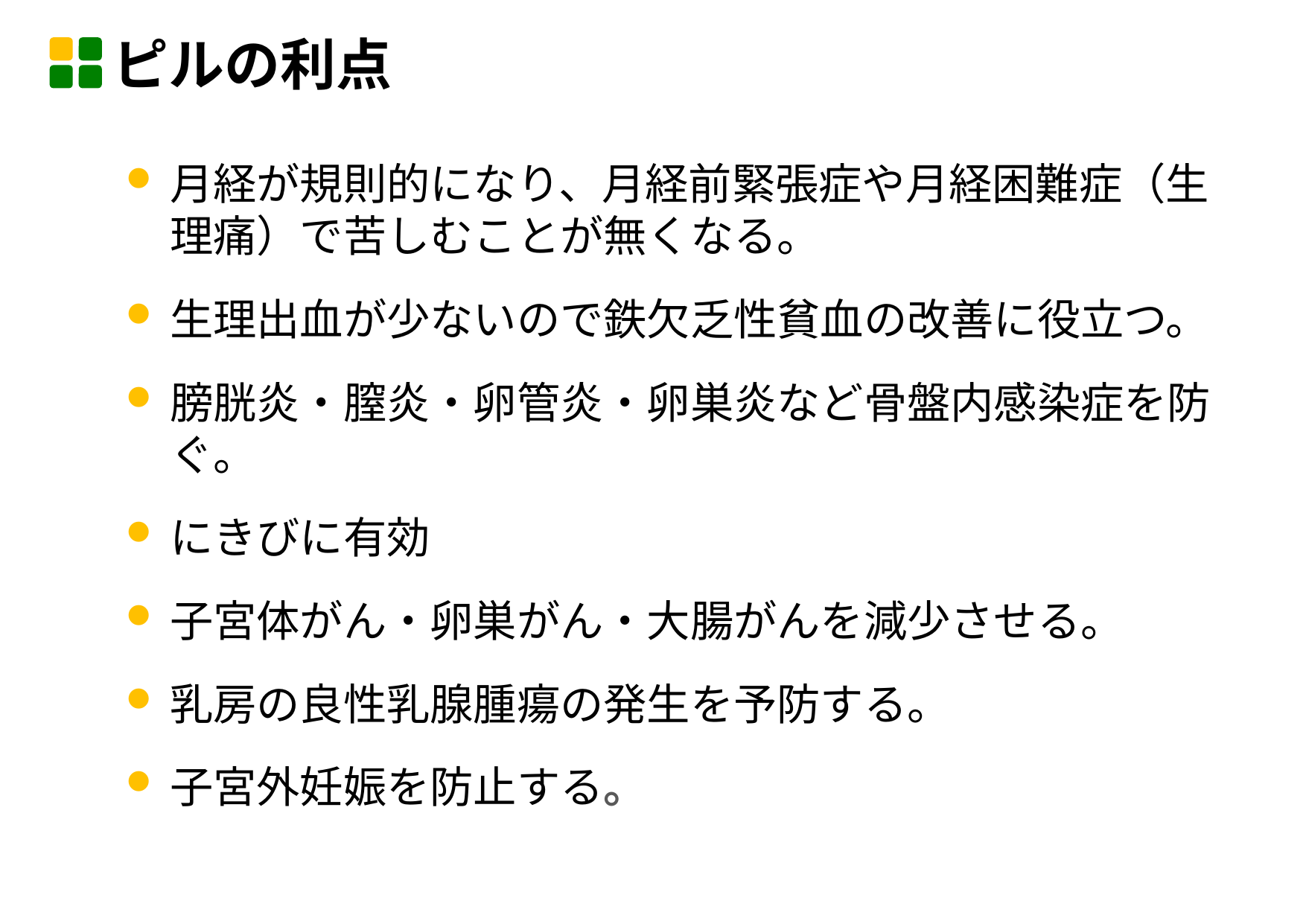

ピルの利点

月経が規則的になり、月経前緊張症や月経困難症（生理痛）で苦しむことが無くなる。
生理出血が少ないので鉄欠乏性貧血の改善に役立つ。
膀胱炎・膣炎・卵管炎・卵巣炎など骨盤内感染症を防ぐ。
にきびに有効
子宮体がん・卵巣がん・大腸がんを減少させる。
乳房の良性乳腺腫瘍の発生を予防する。
子宮外妊娠を防止する。